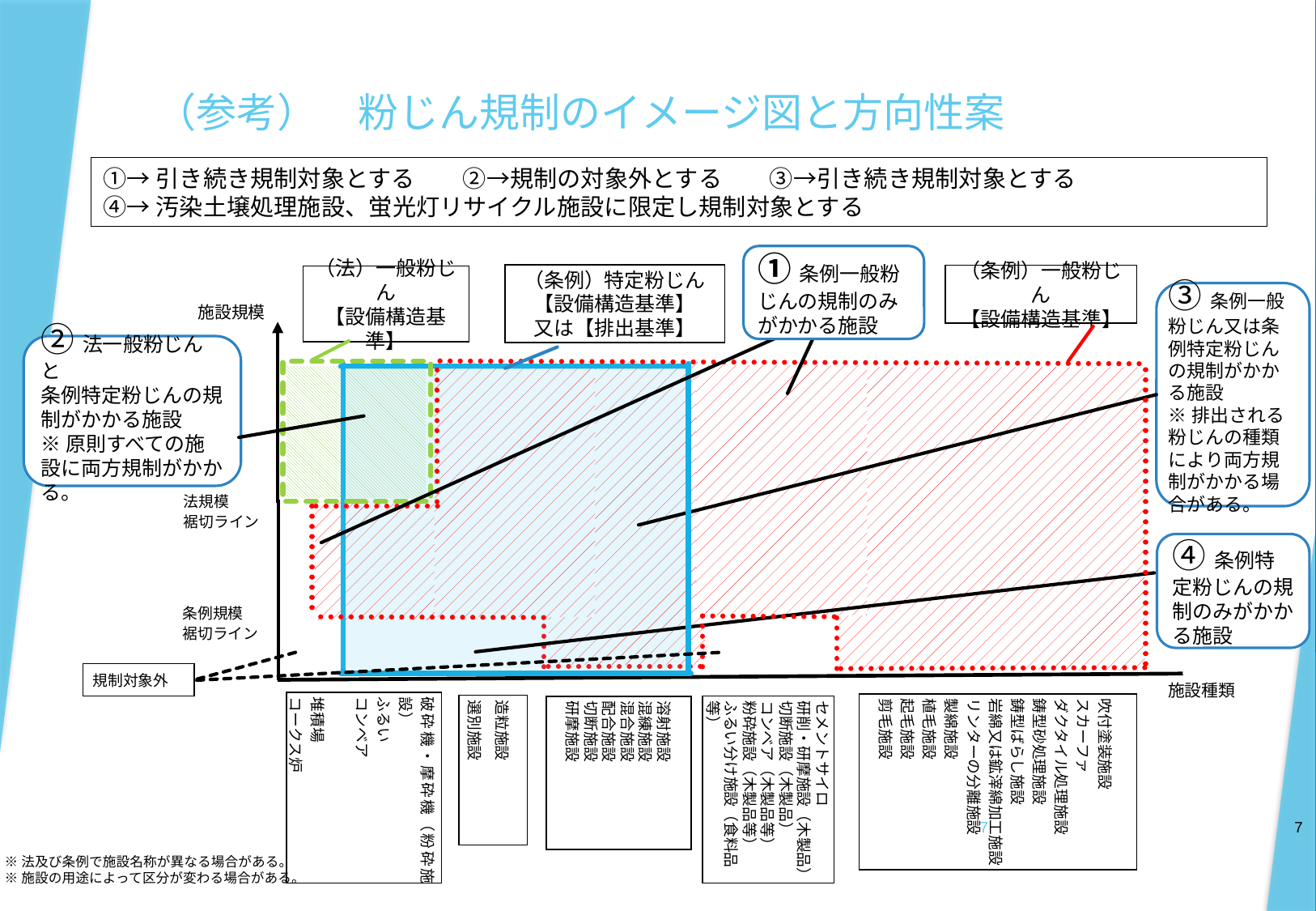

（参考）　粉じん規制のイメージ図と方向性案
①→引き続き規制対象とする　　②→規制の対象外とする　　③→引き続き規制対象とする
④→汚染土壌処理施設、蛍光灯リサイクル施設に限定し規制対象とする
①条例一般粉じんの規制のみがかかる施設
（条例）特定粉じん
【設備構造基準】
又は【排出基準】
（条例）一般粉じん
【設備構造基準】
（法）一般粉じん
【設備構造基準】

法規模
裾切ライン

条例規模
裾切ライン
規制対象外
破砕機・摩砕機（粉砕施設）
ふるい
コンベア

堆積場
コークス炉
③条例一般粉じん又は条例特定粉じんの規制がかかる施設
※排出される粉じんの種類により両方規制がかかる場合がある。
施設規模
②法一般粉じんと
条例特定粉じんの規制がかかる施設
※原則すべての施設に両方規制がかかる。

④条例特定粉じんの規制のみがかかる施設
施設種類
吹付塗装施設
スカーファ
ダクタイル処理施設
鋳型砂処理施設
鋳型ばらし施設
岩綿又は鉱滓綿加工施設
リンターの分離施設
製綿施設
植毛施設
起毛施設
剪毛施設
造粒施設
選別施設
セメントサイロ
研削・研摩施設（木製品）
切断施設（木製品）
コンベア（木製品等）
粉砕施設（木製品等）
ふるい分け施設（食料品等）
溶射施設
混練施設
混合施設
配合施設
切断施設
研摩施設
7
7
※法及び条例で施設名称が異なる場合がある。
※施設の用途によって区分が変わる場合がある。